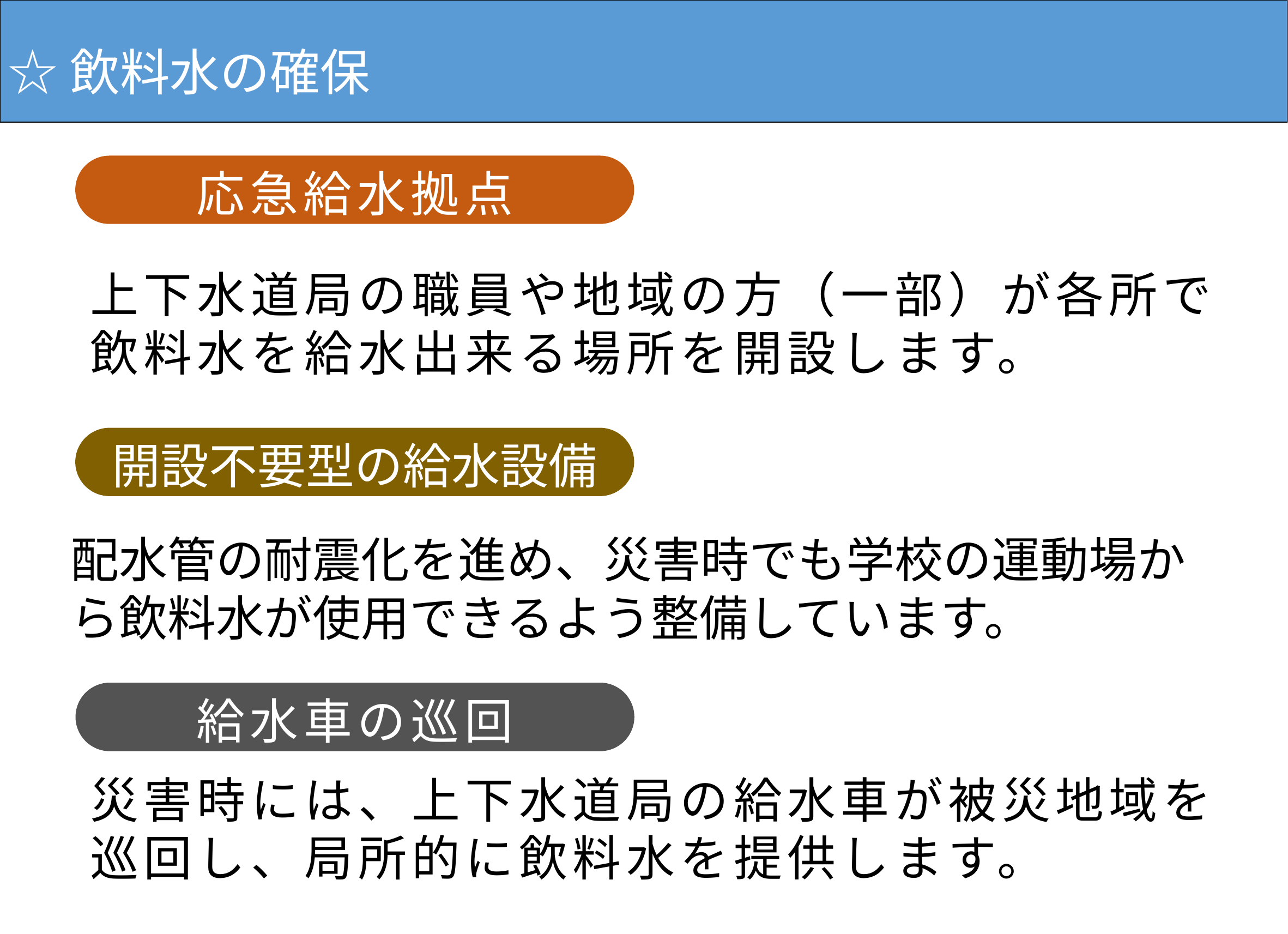

☆飲料水の確保
応急給水拠点
上下水道局の職員や地域の方（一部）が各所で
飲料水を給水出来る場所を開設します。
開設不要型の給水設備
配水管の耐震化を進め、災害時でも学校の運動場か
ら飲料水が使用できるよう整備しています。
給水車の巡回
災害時には、上下水道局の給水車が被災地域を
巡回し、局所的に飲料水を提供します。